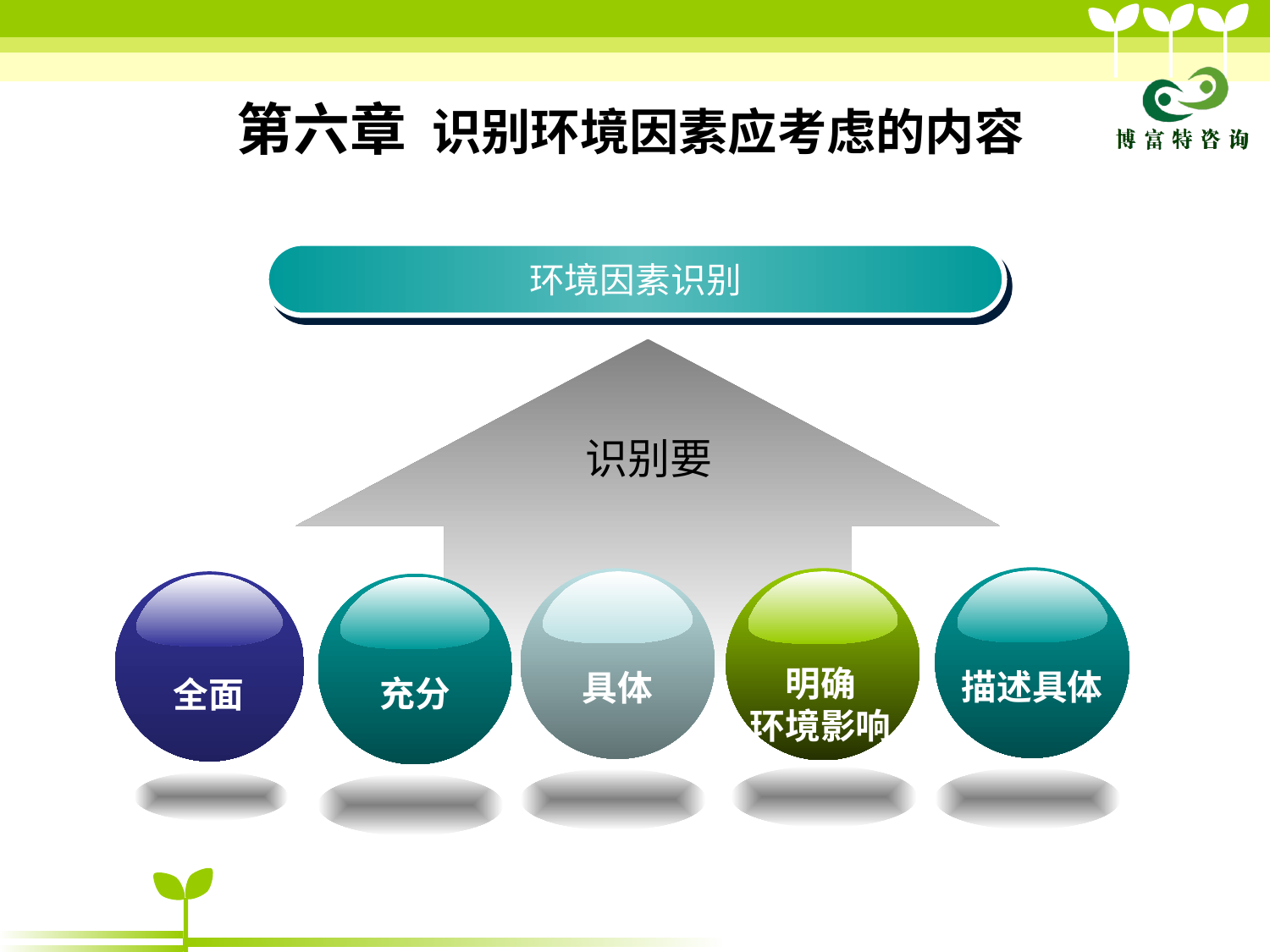

# 第六章  识别环境因素应考虑的内容
环境因素识别

识别要

描述具体

具体

明确
环境影响

全面

充分